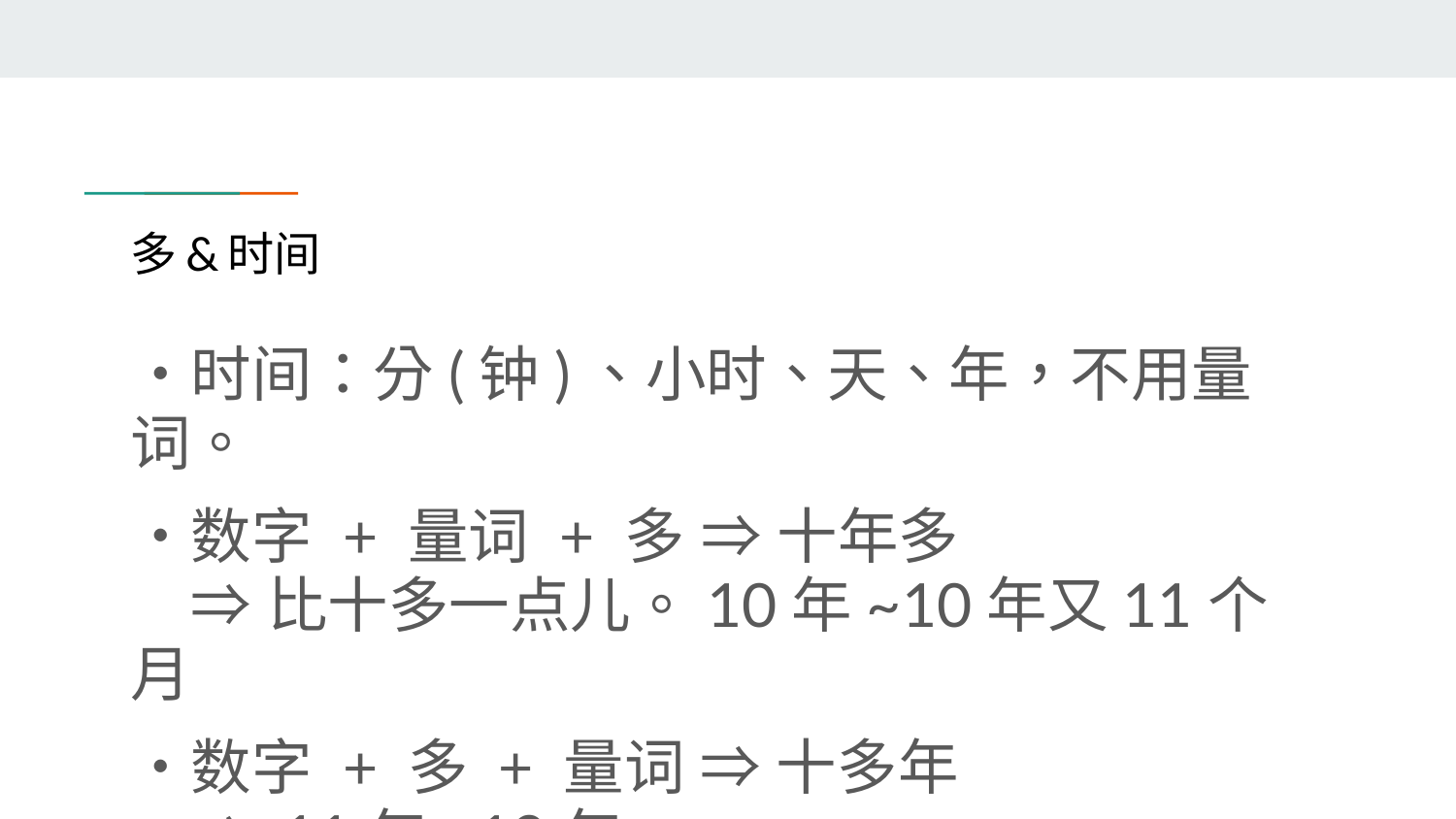

# 多&时间
・时间：分(钟)、小时、天、年，不用量词。
・数字 + 量词 + 多 ⇒ 十年多
　⇒ 比十多一点儿。10年~10年又11个月
・数字 + 多 + 量词 ⇒ 十多年
　⇒ 11年~19年